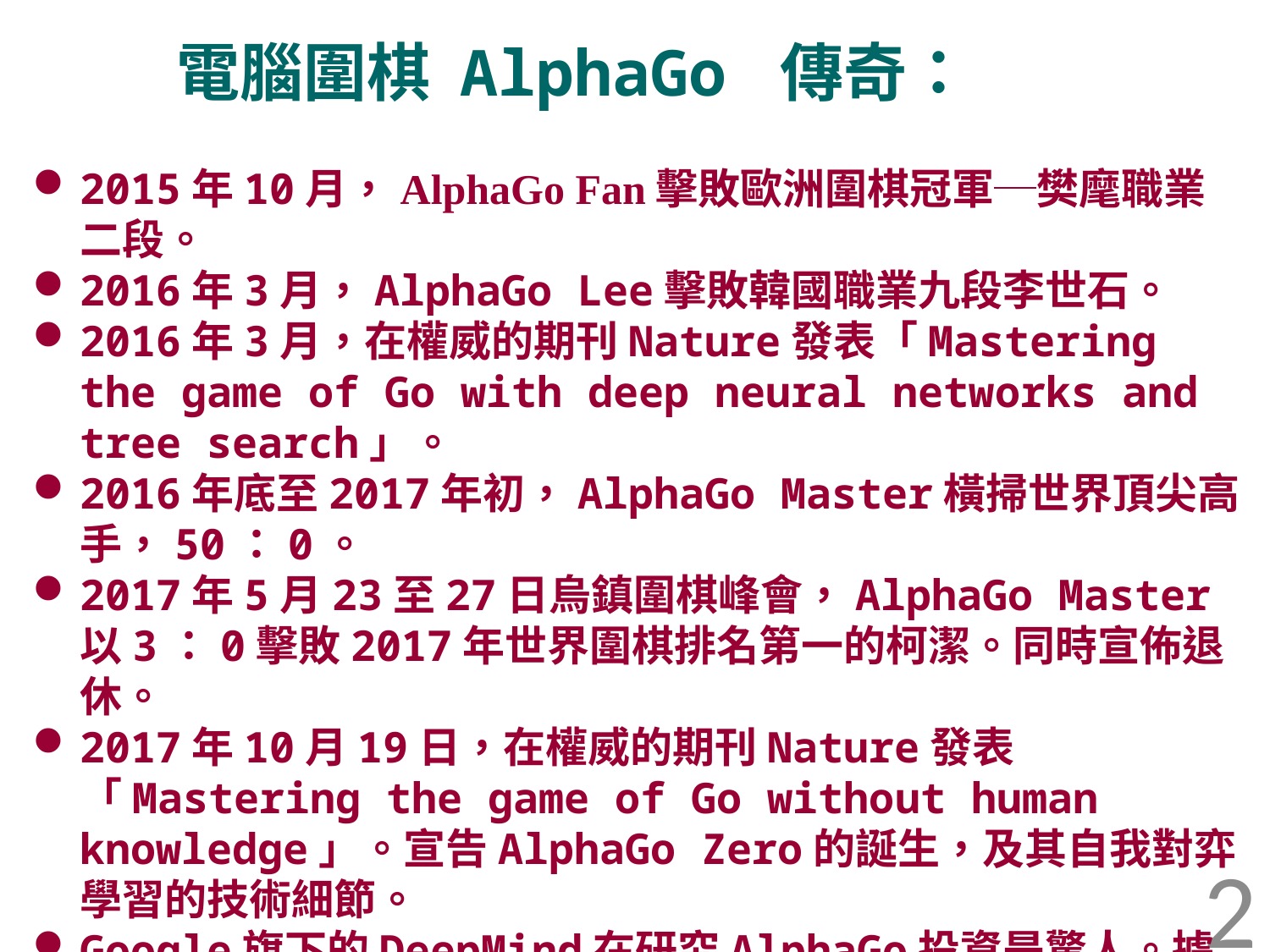

電腦圍棋 AlphaGo 傳奇：
2015年10月，AlphaGo Fan擊敗歐洲圍棋冠軍─樊麾職業二段。
2016年3月，AlphaGo Lee擊敗韓國職業九段李世石。
2016年3月，在權威的期刊Nature發表「Mastering the game of Go with deep neural networks and tree search」。
2016年底至2017年初，AlphaGo Master橫掃世界頂尖高手，50：0。
2017年5月23至27日烏鎮圍棋峰會，AlphaGo Master以3：0擊敗2017年世界圍棋排名第一的柯潔。同時宣佈退休。
2017年10月19日，在權威的期刊Nature發表「Mastering the game of Go without human knowledge」。宣告AlphaGo Zero的誕生，及其自我對弈學習的技術細節。
Google旗下的DeepMind在研究AlphaGo投資是驚人。據英國政府此前發佈的資料顯示，DeepMind僅去年（2016）一年就虧損了1.62億美元。
2